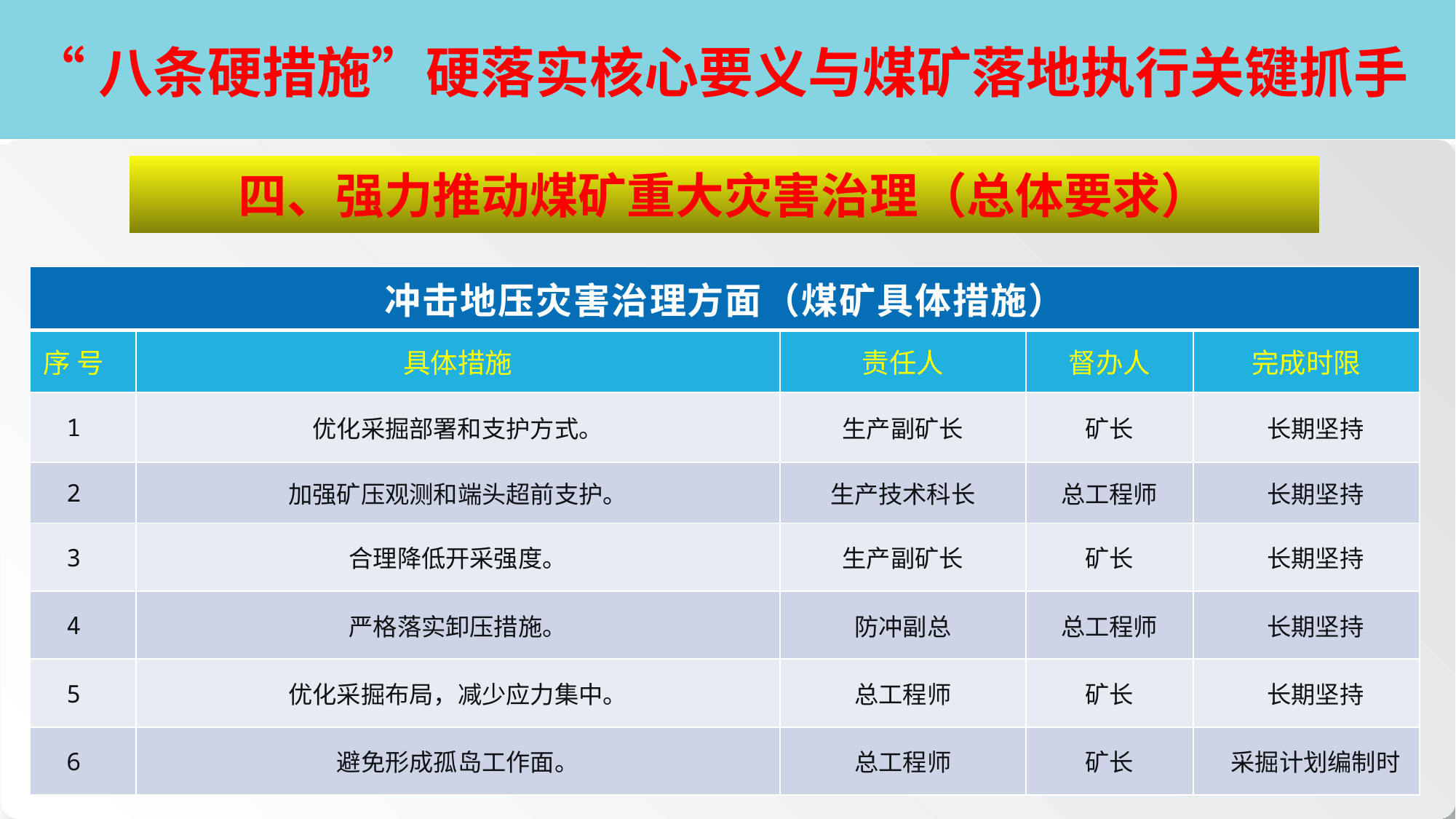

# “八条硬措施”硬落实核心要义与煤矿落地执行关键抓手

四、强力推动煤矿重大灾害治理（总体要求）

| 冲击地压灾害治理方面（煤矿具体措施） |  |  |  |  |
| --- | --- | --- | --- | --- |
| 序 号 | 具体措施 | 责任人 | 督办人 | 完成时限 |
| 1 | 优化采掘部署和支护方式。 | 生产副矿长 | 矿长 | 长期坚持 |
| 2 | 加强矿压观测和端头超前支护。 | 生产技术科长 | 总工程师 | 长期坚持 |
| 3 | 合理降低开采强度。 | 生产副矿长 | 矿长 | 长期坚持 |
| 4 | 严格落实卸压措施。 | 防冲副总 | 总工程师 | 长期坚持 |
| 5 | 优化采掘布局，减少应力集中。 | 总工程师 | 矿长 | 长期坚持 |
| 6 | 避免形成孤岛工作面。 | 总工程师 | 矿长 | 采掘计划编制时 |